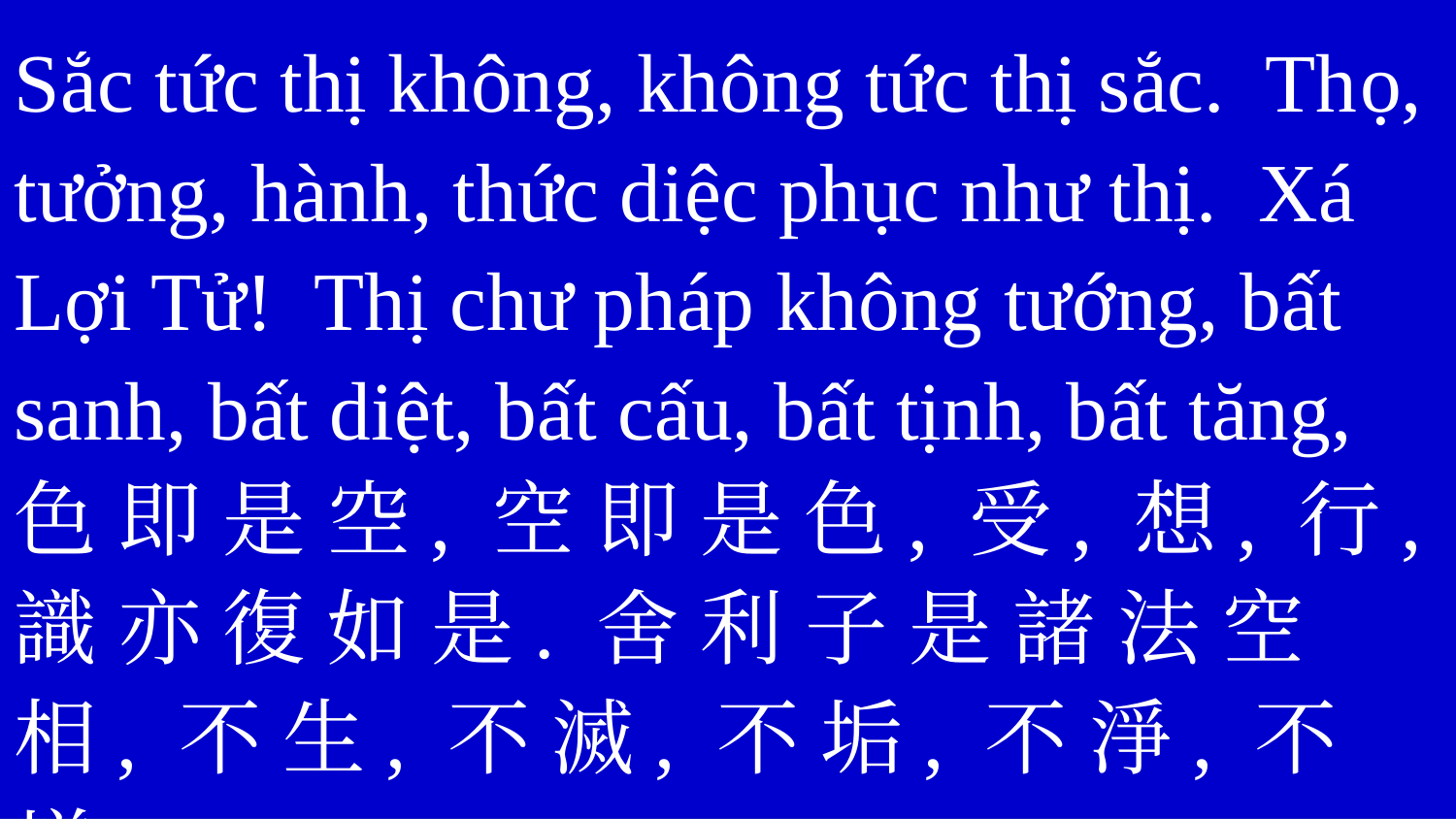

Sắc tức thị không, không tức thị sắc.  Thọ, tưởng, hành, thức diệc phục như thị.  Xá Lợi Tử!  Thị chư pháp không tướng, bất sanh, bất diệt, bất cấu, bất tịnh, bất tăng,
色 即 是 空, 空 即 是 色, 受, 想, 行, 識 亦 復 如 是. 舍 利 子 是 諸 法 空 相, 不 生, 不 滅, 不 垢, 不 淨, 不 增,